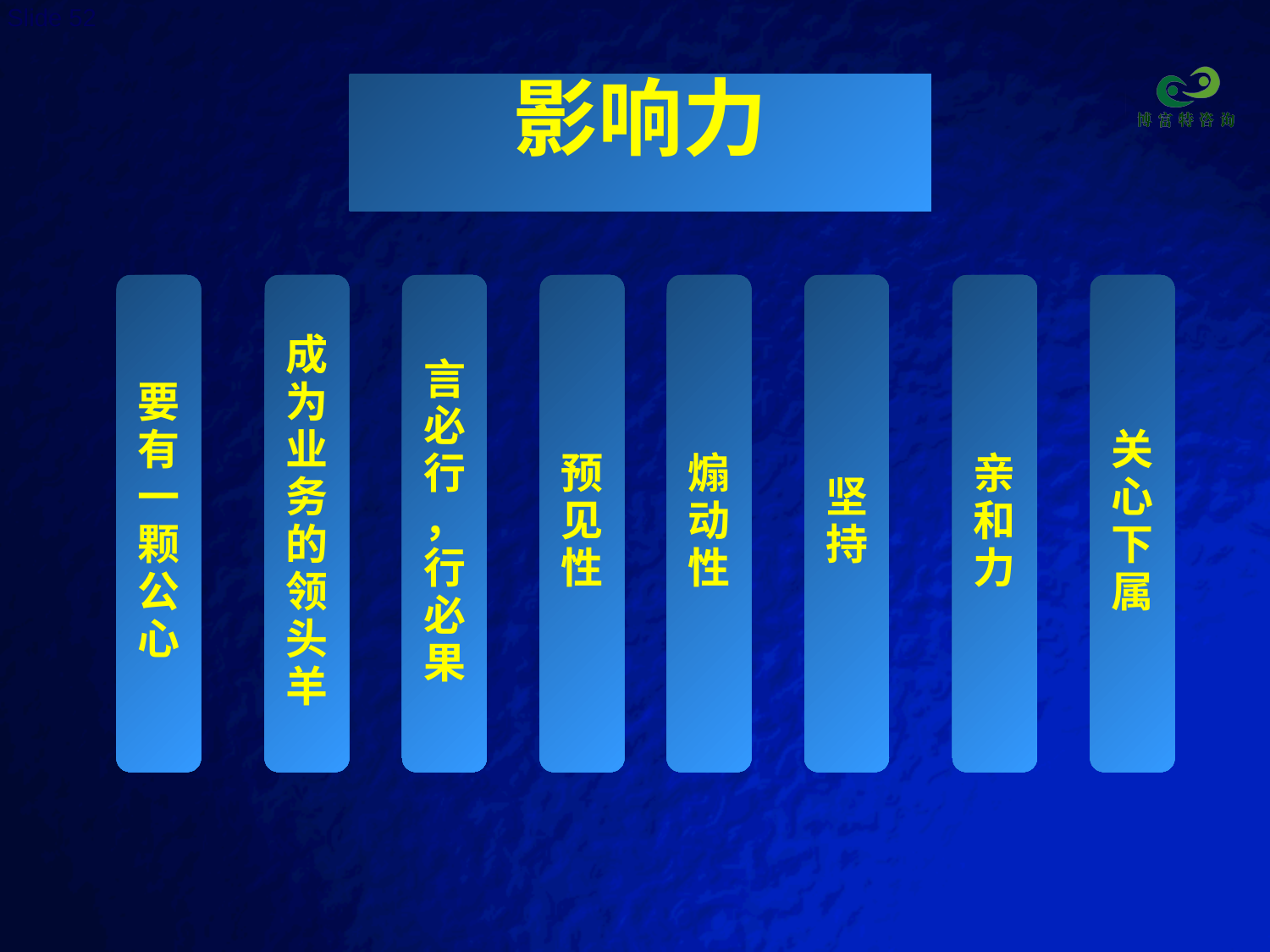

# 影响力

要
有
一
颗
公
心
成
为
业
务
的
领
头
羊
言
必
行
，
行
必
果
预
见
性
煽
动
性
坚
持
亲
和
力
关
心
下
属